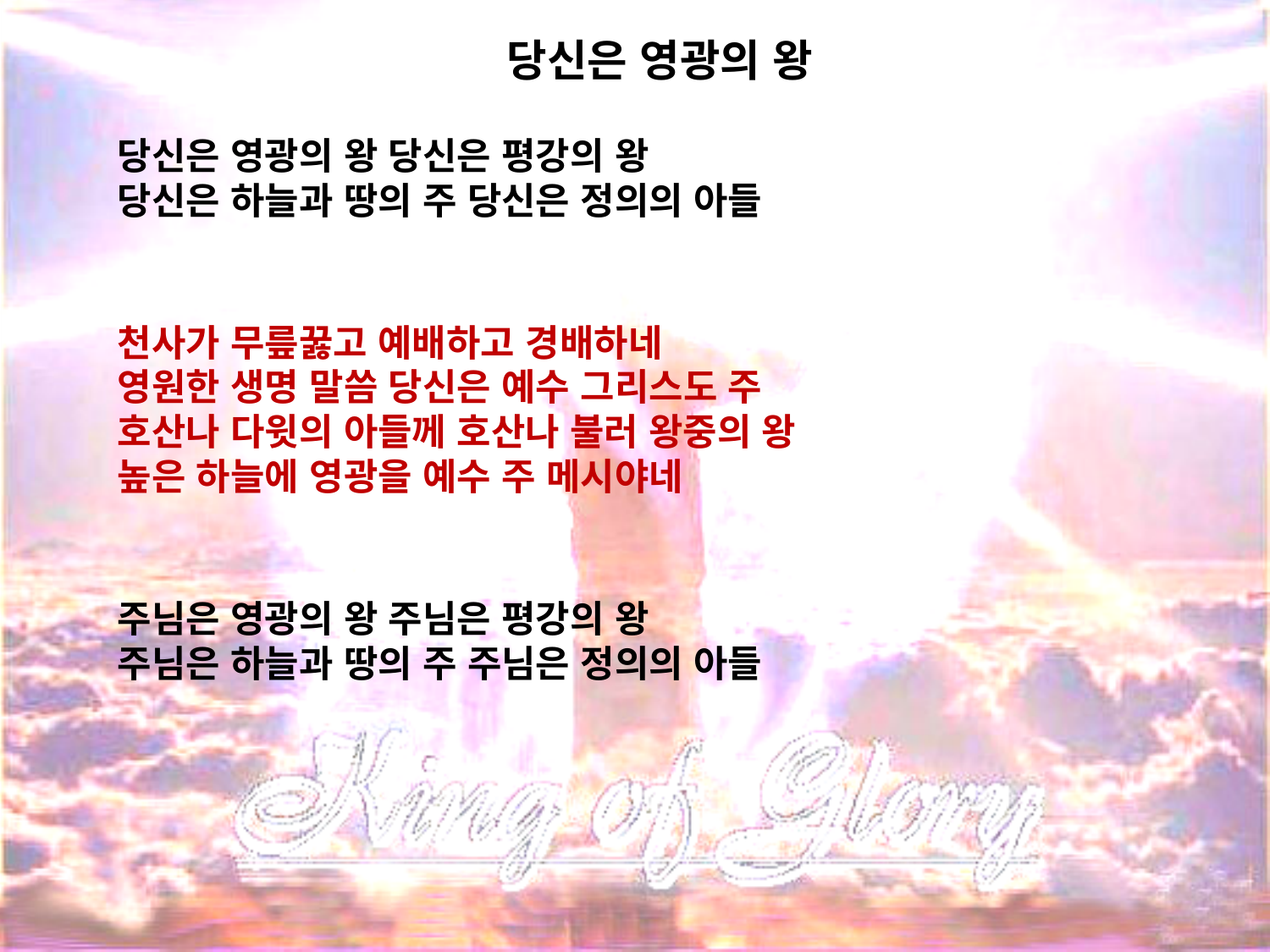

# 당신은 영광의 왕
당신은 영광의 왕 당신은 평강의 왕
당신은 하늘과 땅의 주 당신은 정의의 아들
천사가 무릎꿇고 예배하고 경배하네
영원한 생명 말씀 당신은 예수 그리스도 주
호산나 다윗의 아들께 호산나 불러 왕중의 왕
높은 하늘에 영광을 예수 주 메시야네
주님은 영광의 왕 주님은 평강의 왕
주님은 하늘과 땅의 주 주님은 정의의 아들